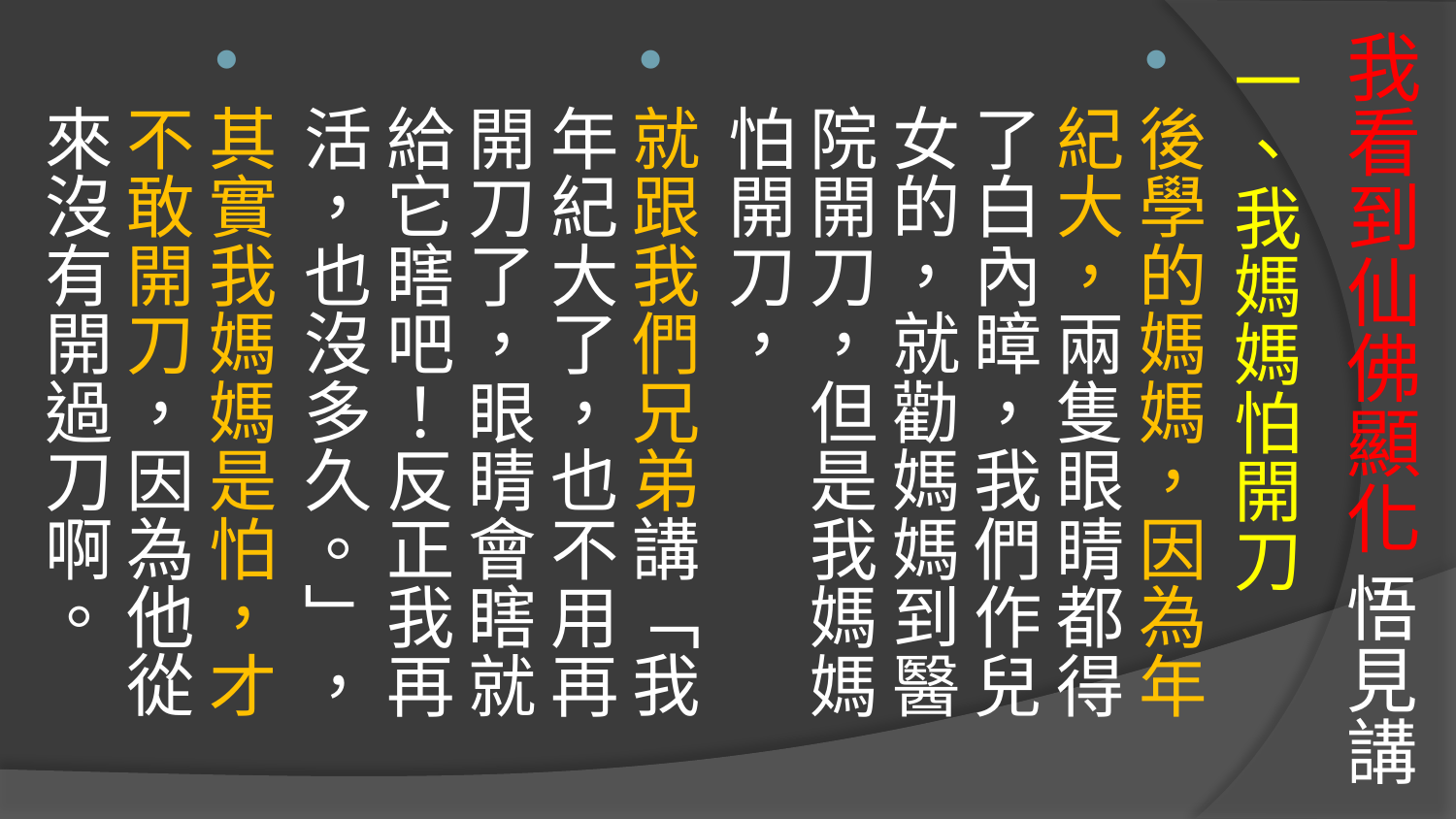

# 我看到仙佛顯化 悟見講
一、我媽媽怕開刀
後學的媽媽，因為年紀大，兩隻眼睛都得了白內瞕，我們作兒女的，就勸媽媽到醫院開刀，但是我媽媽怕開刀，
就跟我們兄弟講「我年紀大了，也不用再開刀了，眼睛會瞎就給它瞎吧！反正我再活，也沒多久。」，
其實我媽媽是怕，才不敢開刀，因為他從來沒有開過刀啊。